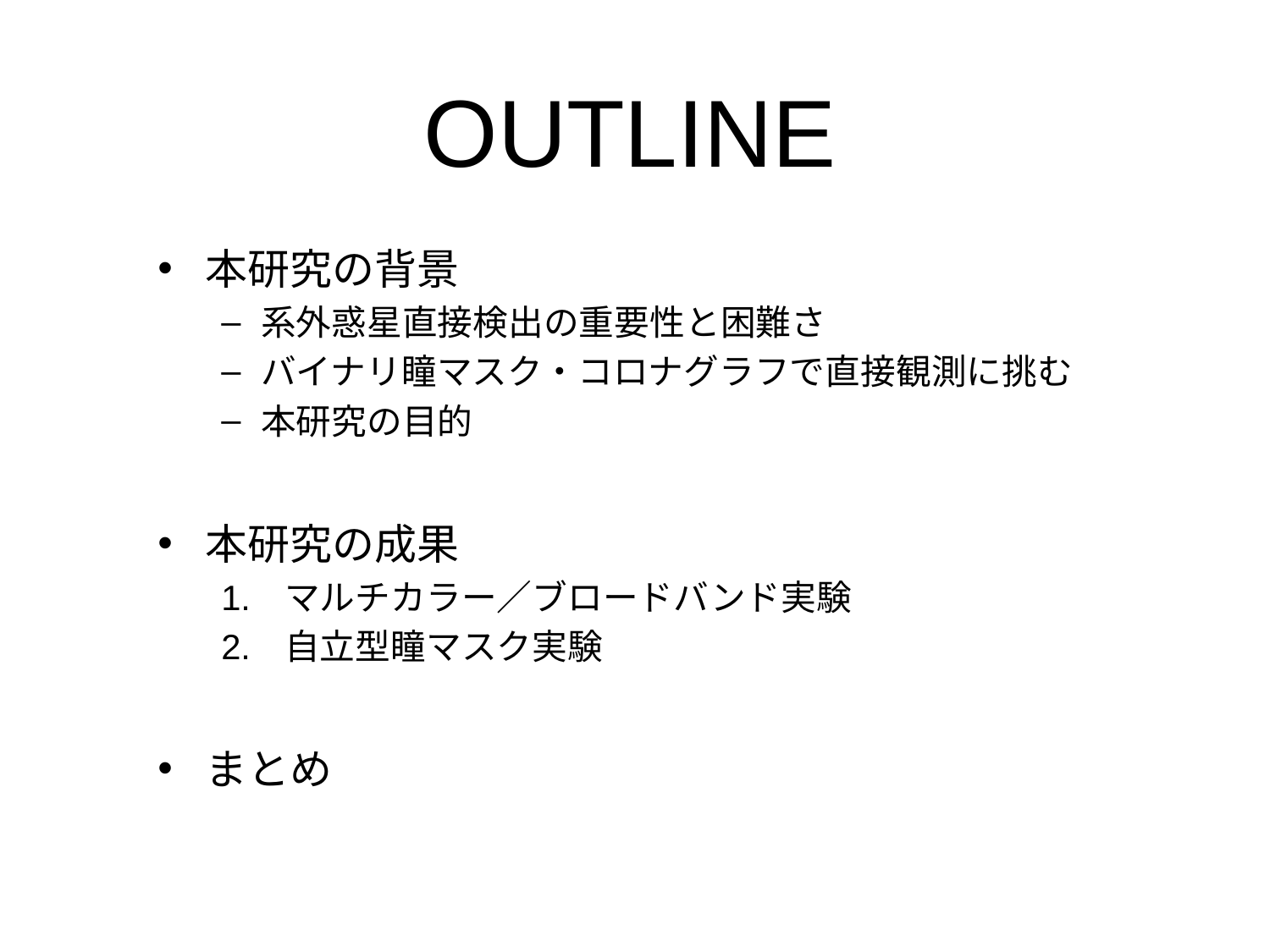

OUTLINE
本研究の背景
系外惑星直接検出の重要性と困難さ
バイナリ瞳マスク・コロナグラフで直接観測に挑む
本研究の目的

本研究の成果
マルチカラー／ブロードバンド実験
自立型瞳マスク実験

まとめ